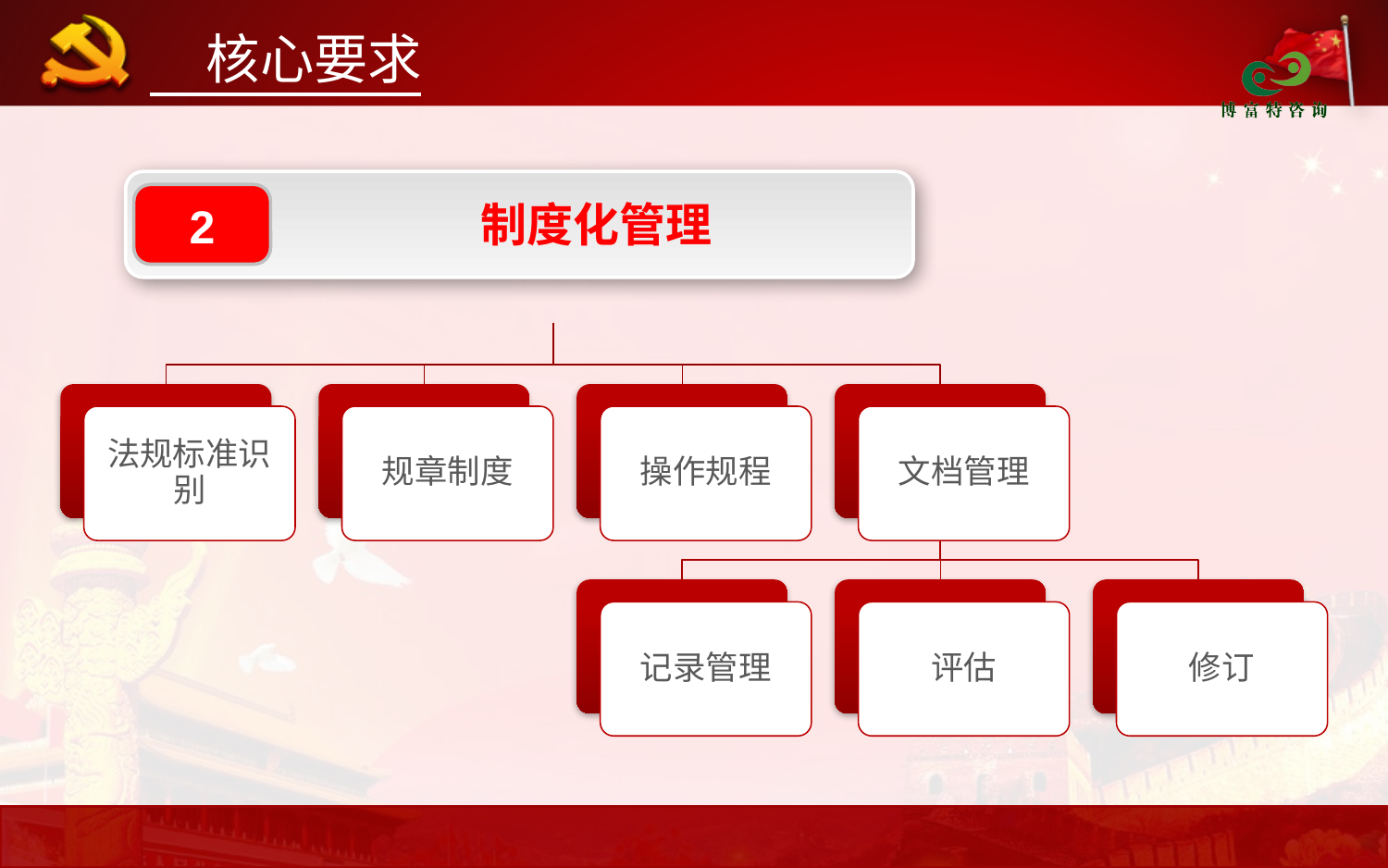

核心要求

制度化管理
2

法规标准识别
规章制度
操作规程
文档管理

记录管理
评估
修订